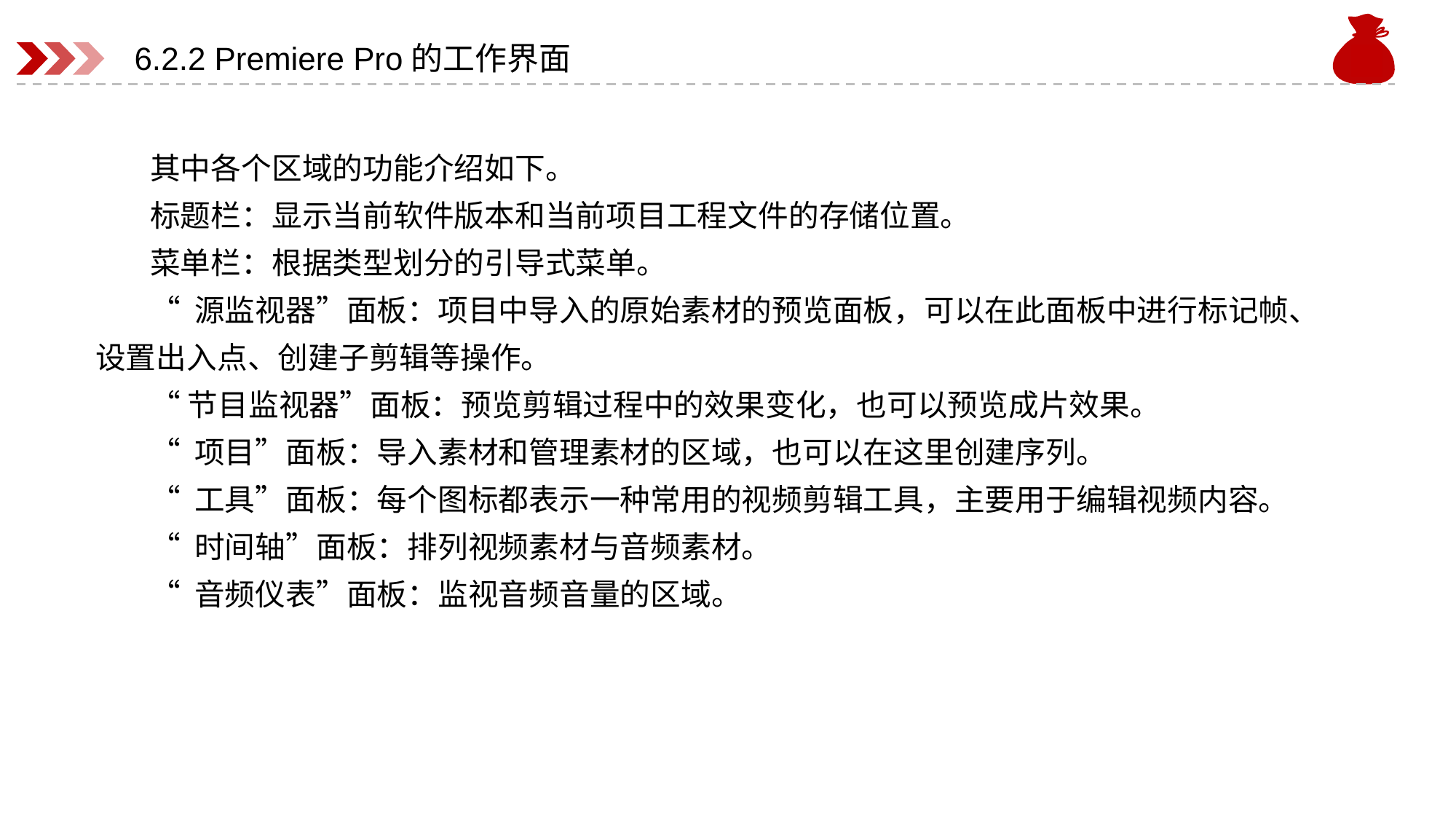

# 6.2.2 Premiere Pro的工作界面
7
其中各个区域的功能介绍如下。
标题栏：显示当前软件版本和当前项目工程文件的存储位置。
菜单栏：根据类型划分的引导式菜单。
“ 源监视器”面板：项目中导入的原始素材的预览面板，可以在此面板中进行标记帧、设置出入点、创建子剪辑等操作。
“节目监视器”面板：预览剪辑过程中的效果变化，也可以预览成片效果。
“ 项目”面板：导入素材和管理素材的区域，也可以在这里创建序列。
“ 工具”面板：每个图标都表示一种常用的视频剪辑工具，主要用于编辑视频内容。
“ 时间轴”面板：排列视频素材与音频素材。
“ 音频仪表”面板：监视音频音量的区域。